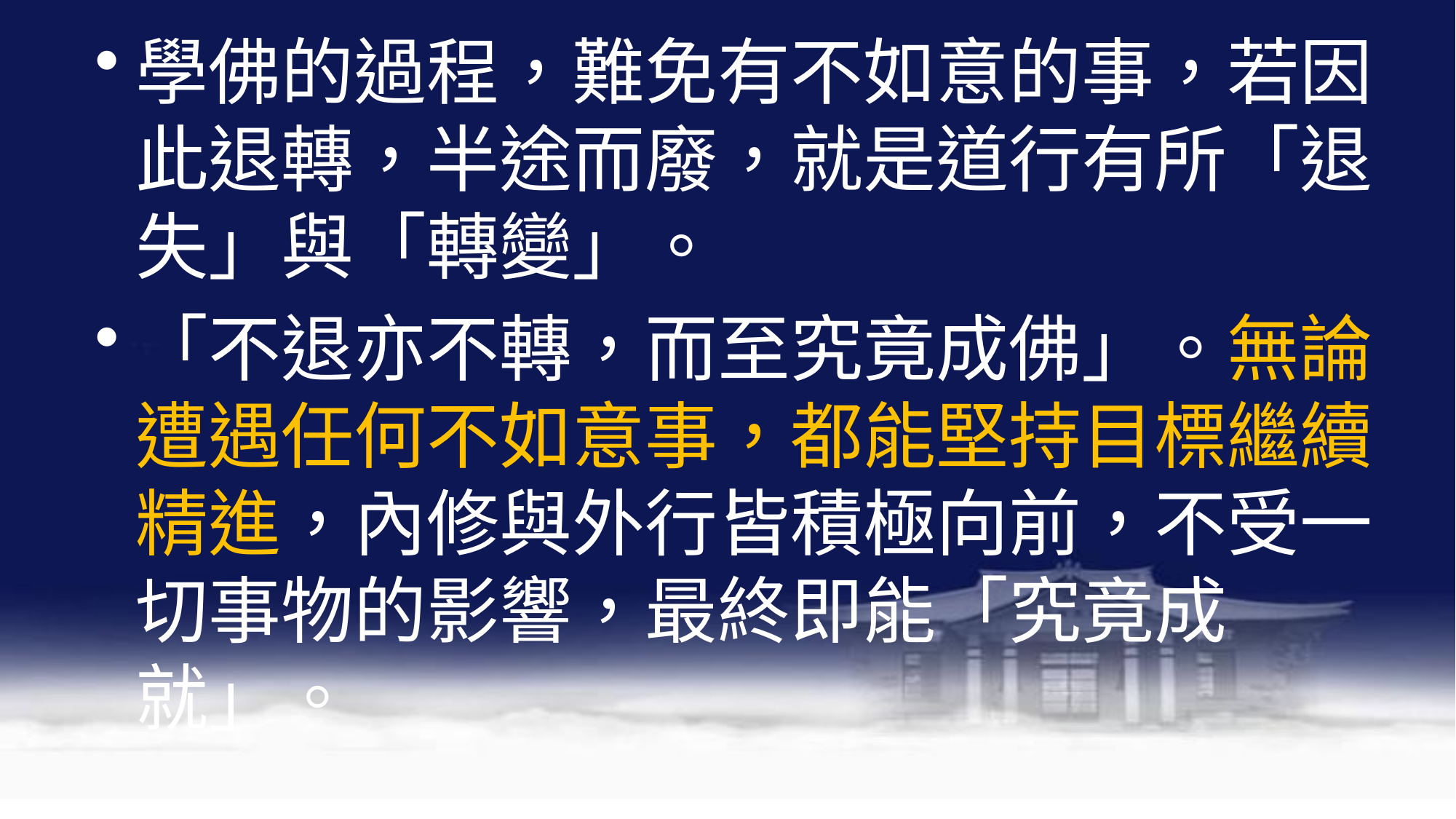

學佛的過程，難免有不如意的事，若因此退轉，半途而廢，就是道行有所「退失」與「轉變」。
「不退亦不轉，而至究竟成佛」。無論遭遇任何不如意事，都能堅持目標繼續精進，內修與外行皆積極向前，不受一切事物的影響，最終即能「究竟成就」。